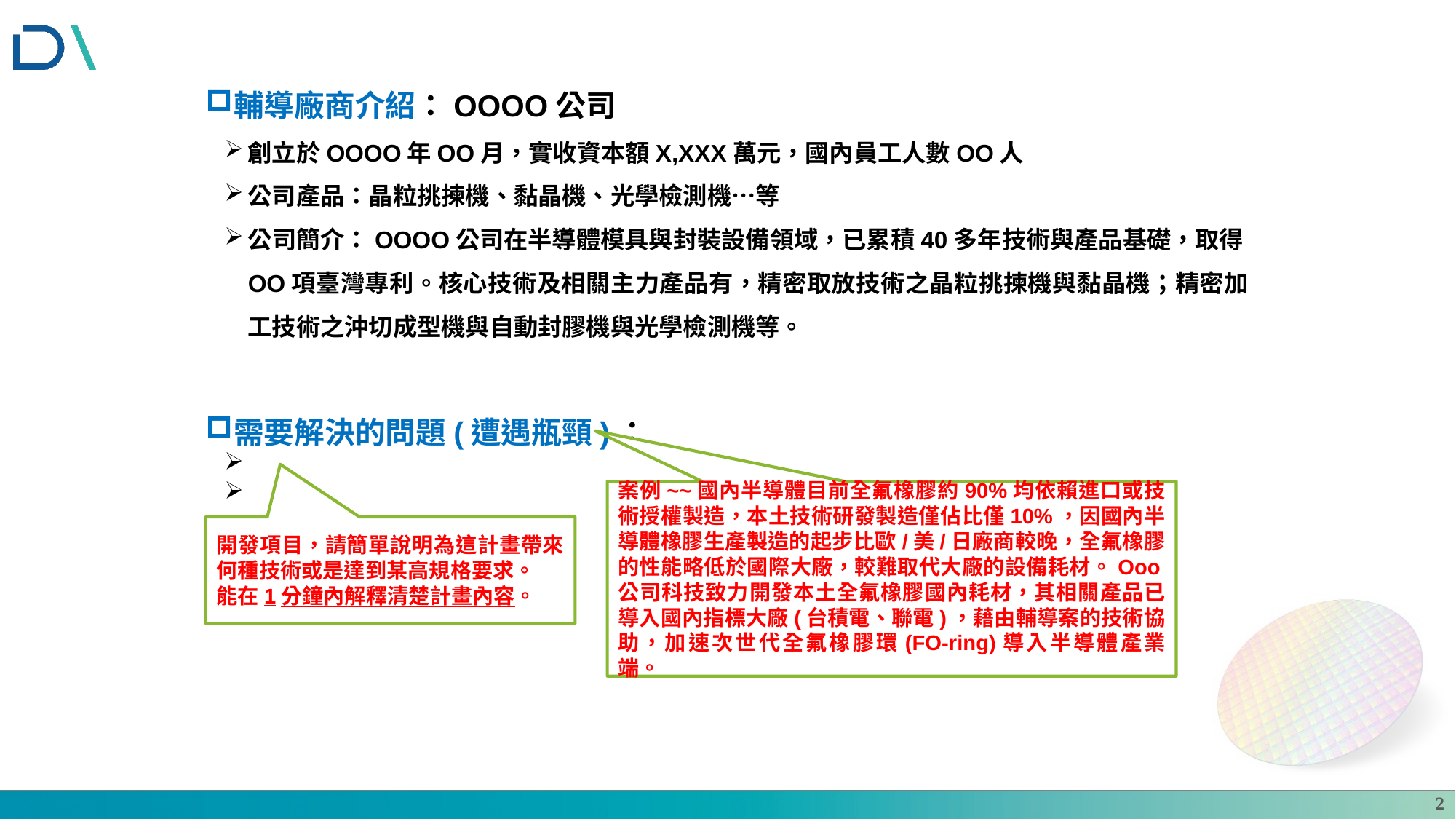

輔導廠商介紹：OOOO公司
創立於OOOO年OO月，實收資本額X,XXX萬元，國內員工人數OO人
公司產品：晶粒挑揀機、黏晶機、光學檢測機…等
公司簡介：OOOO公司在半導體模具與封裝設備領域，已累積40多年技術與產品基礎，取得OO項臺灣專利。核心技術及相關主力產品有，精密取放技術之晶粒挑揀機與黏晶機；精密加工技術之沖切成型機與自動封膠機與光學檢測機等。

需要解決的問題(遭遇瓶頸)：

案例~~國內半導體目前全氟橡膠約90%均依賴進口或技術授權製造，本土技術研發製造僅佔比僅10%，因國內半導體橡膠生產製造的起步比歐/美/日廠商較晚，全氟橡膠的性能略低於國際大廠，較難取代大廠的設備耗材。Ooo公司科技致力開發本土全氟橡膠國內耗材，其相關產品已導入國內指標大廠(台積電、聯電)，藉由輔導案的技術協助，加速次世代全氟橡膠環(FO-ring)導入半導體產業端。
開發項目，請簡單說明為這計畫帶來何種技術或是達到某高規格要求。
能在1分鐘內解釋清楚計畫內容。
2